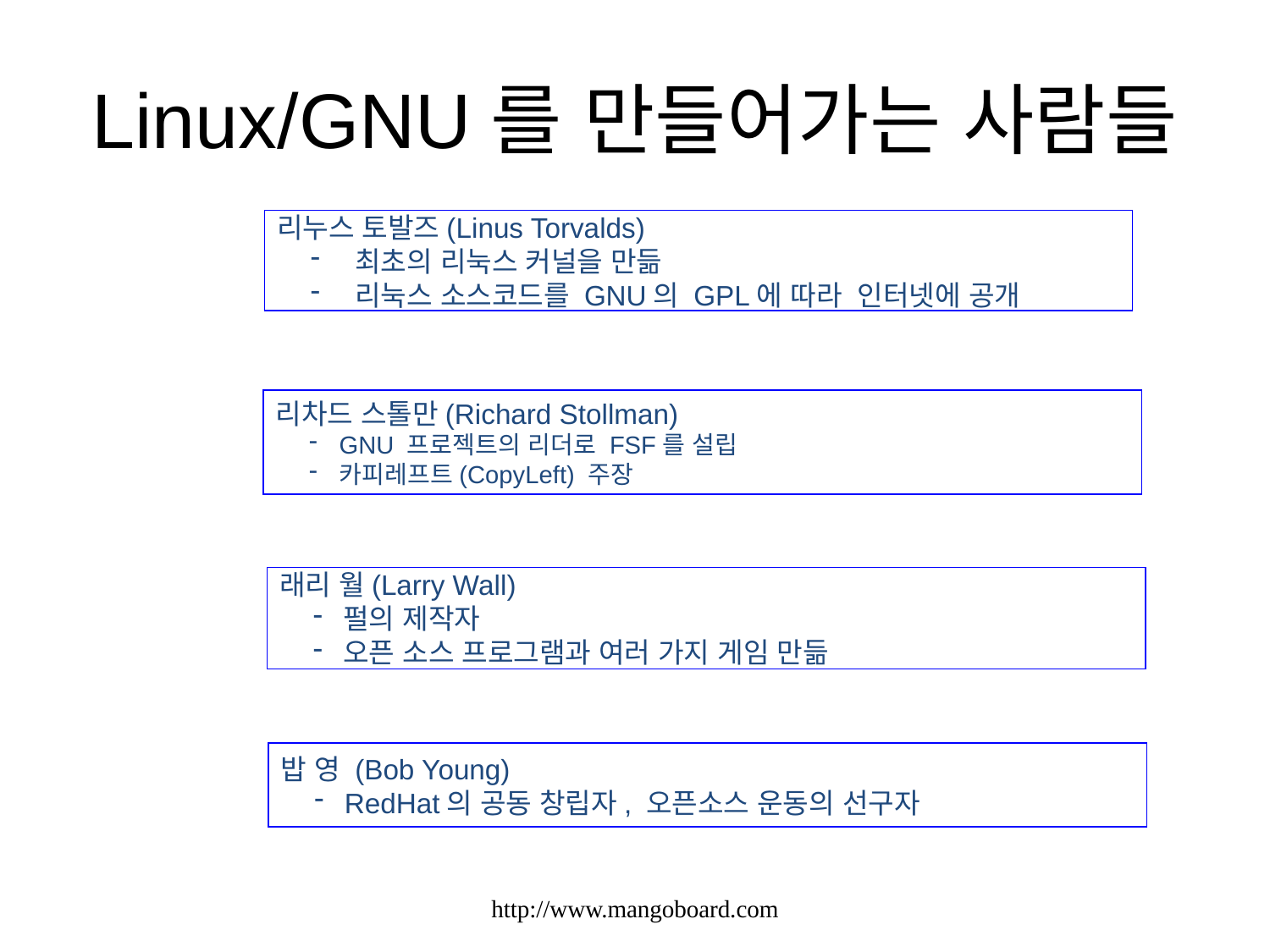

# Linux/GNU를 만들어가는 사람들

리누스 토발즈(Linus Torvalds)
 최초의 리눅스 커널을 만듦
 리눅스 소스코드를 GNU의 GPL에 따라  인터넷에 공개
리차드 스톨만(Richard Stollman)
GNU 프로젝트의 리더로 FSF를 설립
카피레프트(CopyLeft) 주장
래리 월(Larry Wall)
펄의 제작자
오픈 소스 프로그램과 여러 가지 게임 만듦
밥 영 (Bob Young)
RedHat의 공동 창립자, 오픈소스 운동의 선구자
http://www.mangoboard.com